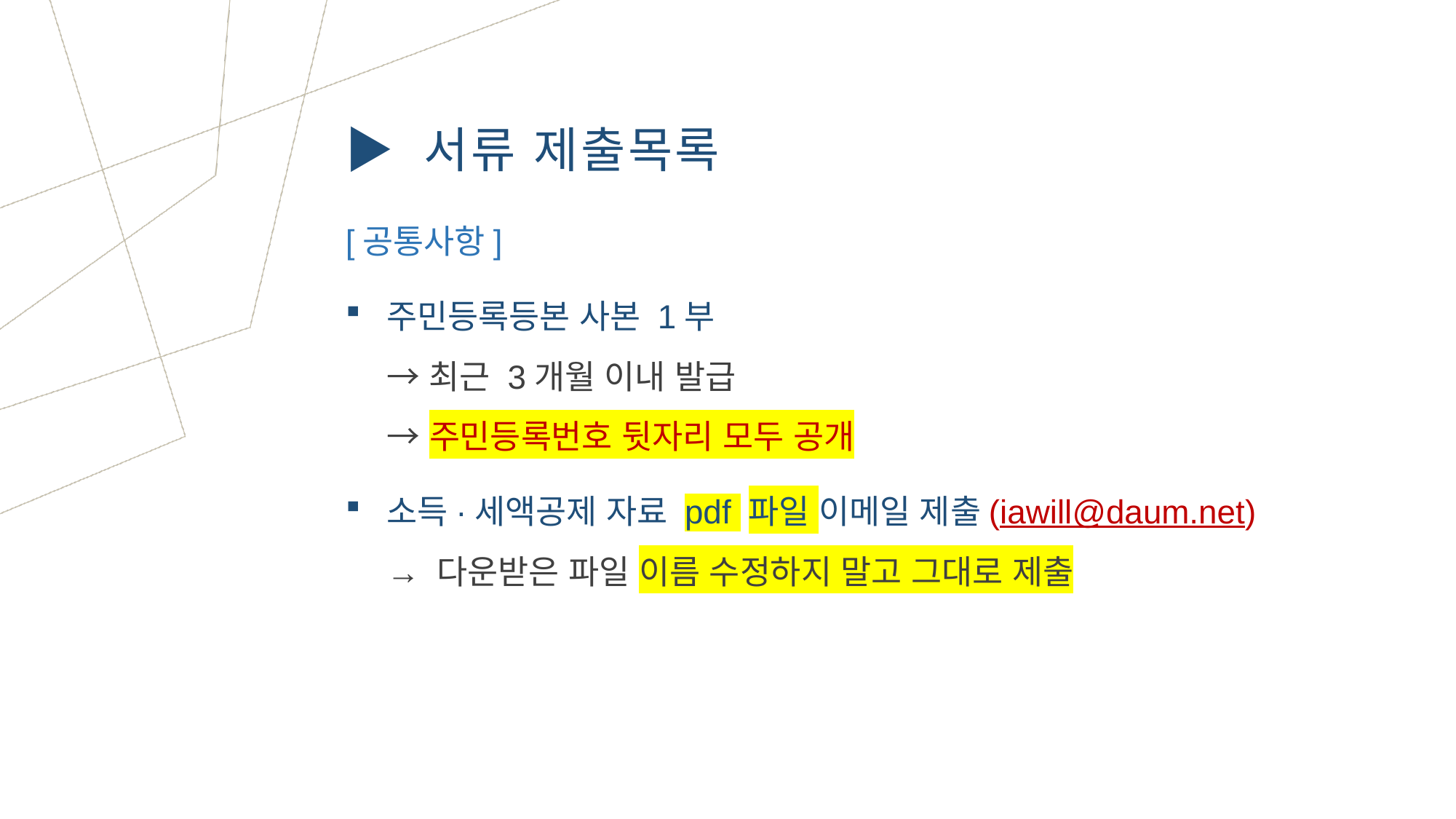

▶ 서류 제출목록
[공통사항]
주민등록등본 사본 1부
→ 최근 3개월 이내 발급
→ 주민등록번호 뒷자리 모두 공개
소득·세액공제 자료 pdf 파일 이메일 제출(iawill@daum.net)
→ 다운받은 파일 이름 수정하지 말고 그대로 제출